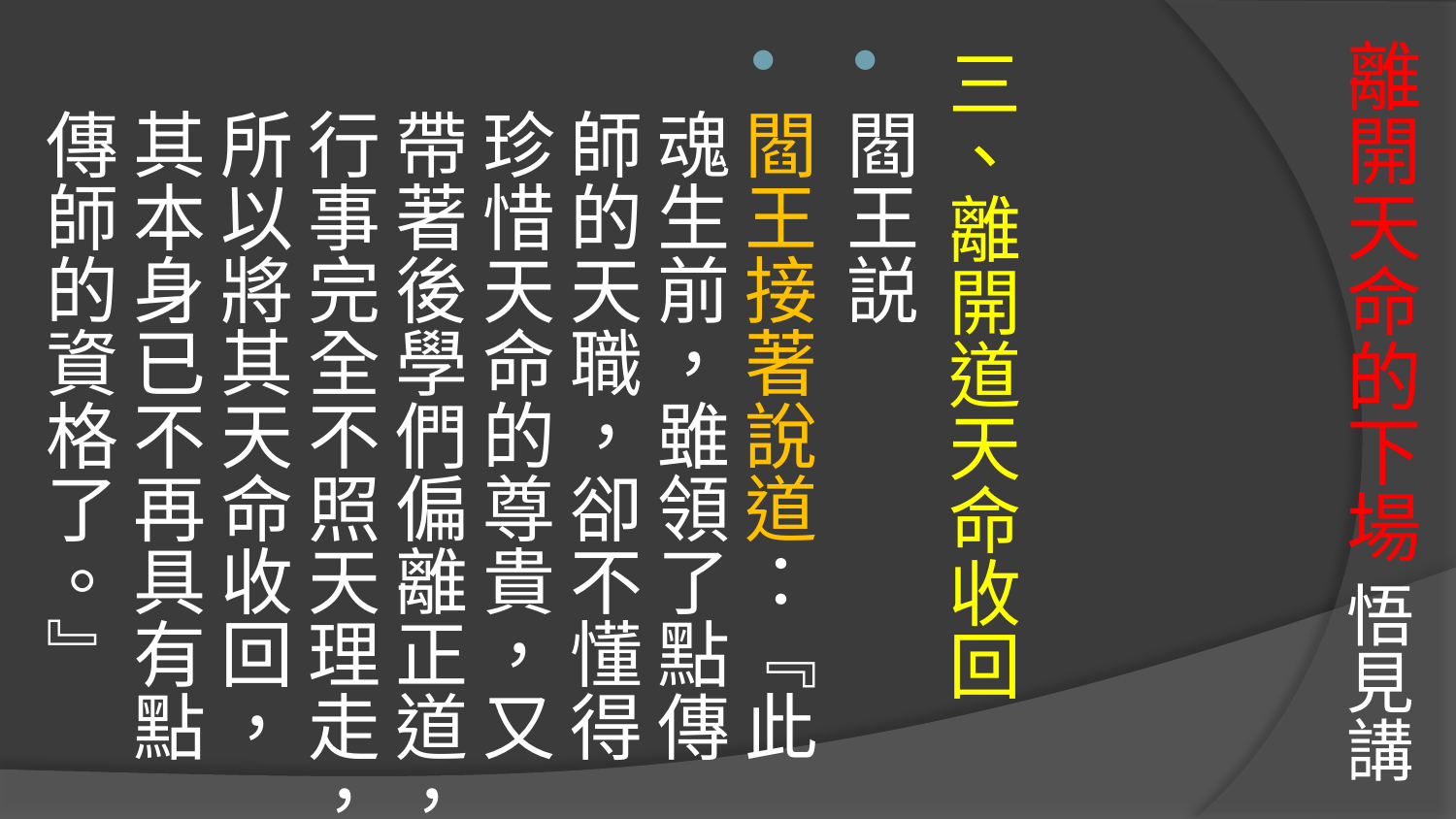

三、離開道天命收回
閻王説
閻王接著說道：『此魂生前，雖領了點傳師的天職，卻不懂得珍惜天命的尊貴，又帶著後學們偏離正道，行事完全不照天理走，所以將其天命收回，其本身已不再具有點傳師的資格了。』
# 離開天命的下場 悟見講